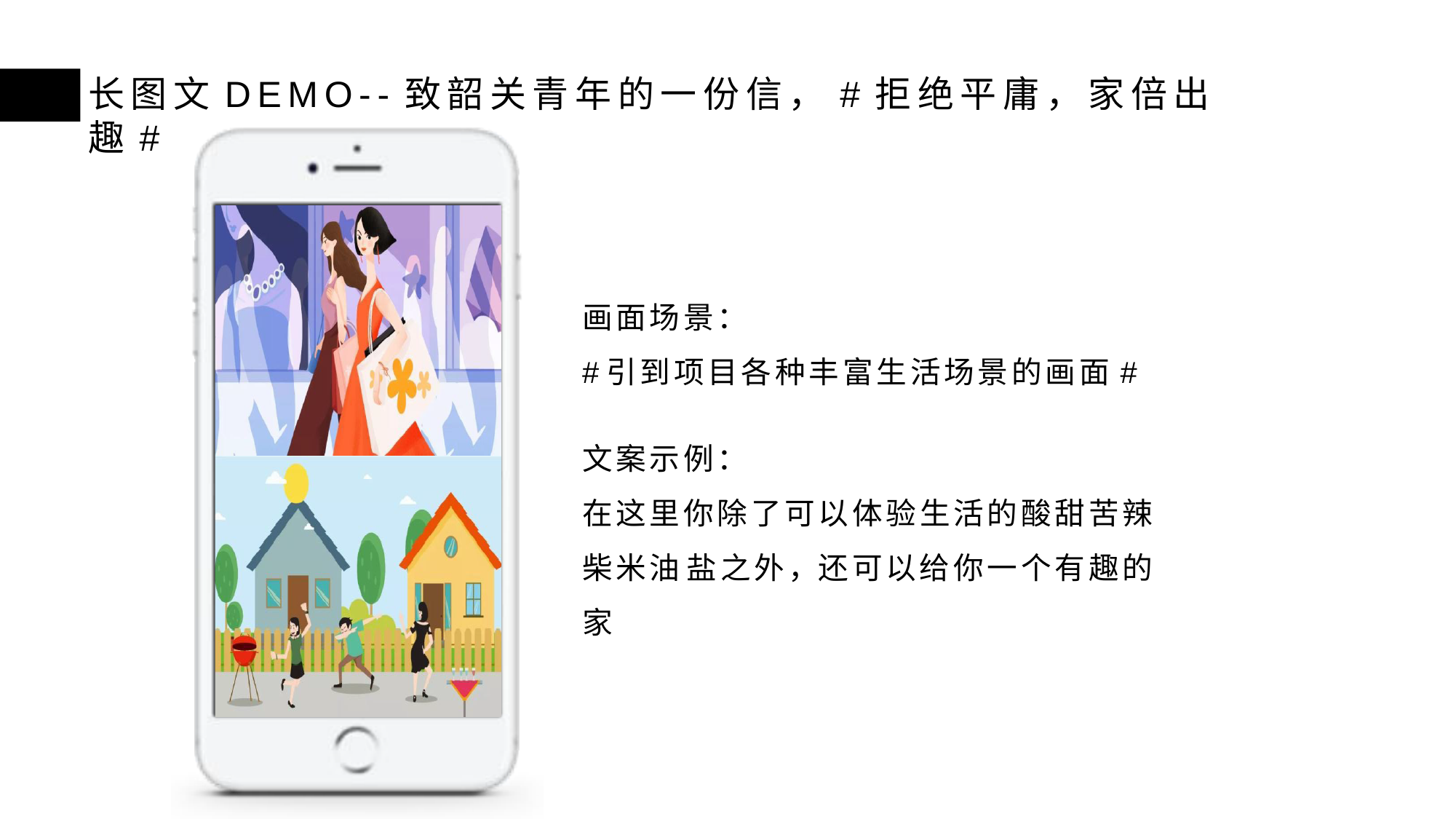

长图文DEMO--致韶关青年的一份信，#拒绝平庸，家倍出趣#

画面场景：
#引到项目各种丰富生活场景的画面#

文案示例：
在这里你除了可以体验生活的酸甜苦辣柴米油 盐之外，还可以给你一个有趣的家